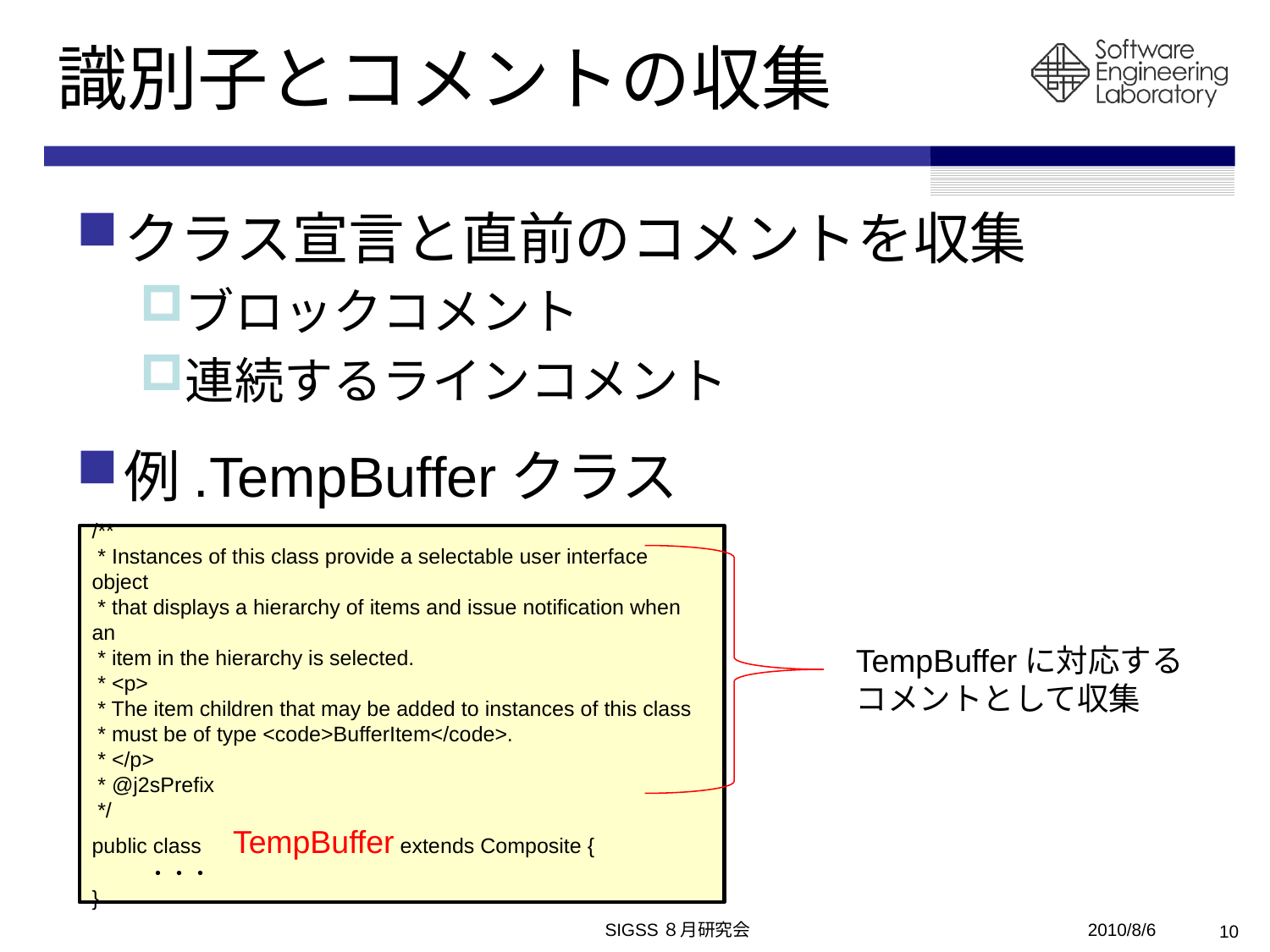

# 識別子とコメントの収集
クラス宣言と直前のコメントを収集
ブロックコメント
連続するラインコメント
例.TempBufferクラス

/**
 * Instances of this class provide a selectable user interface object
 * that displays a hierarchy of items and issue notification when an
 * item in the hierarchy is selected.
 * <p>
 * The item children that may be added to instances of this class
 * must be of type <code>BufferItem</code>.
 * </p>
 * @j2sPrefix
 */
public class　TempBuffer extends Composite {
           ・・・
}

TempBufferに対応する
コメントとして収集
SIGSS８月研究会
2010/8/6
10